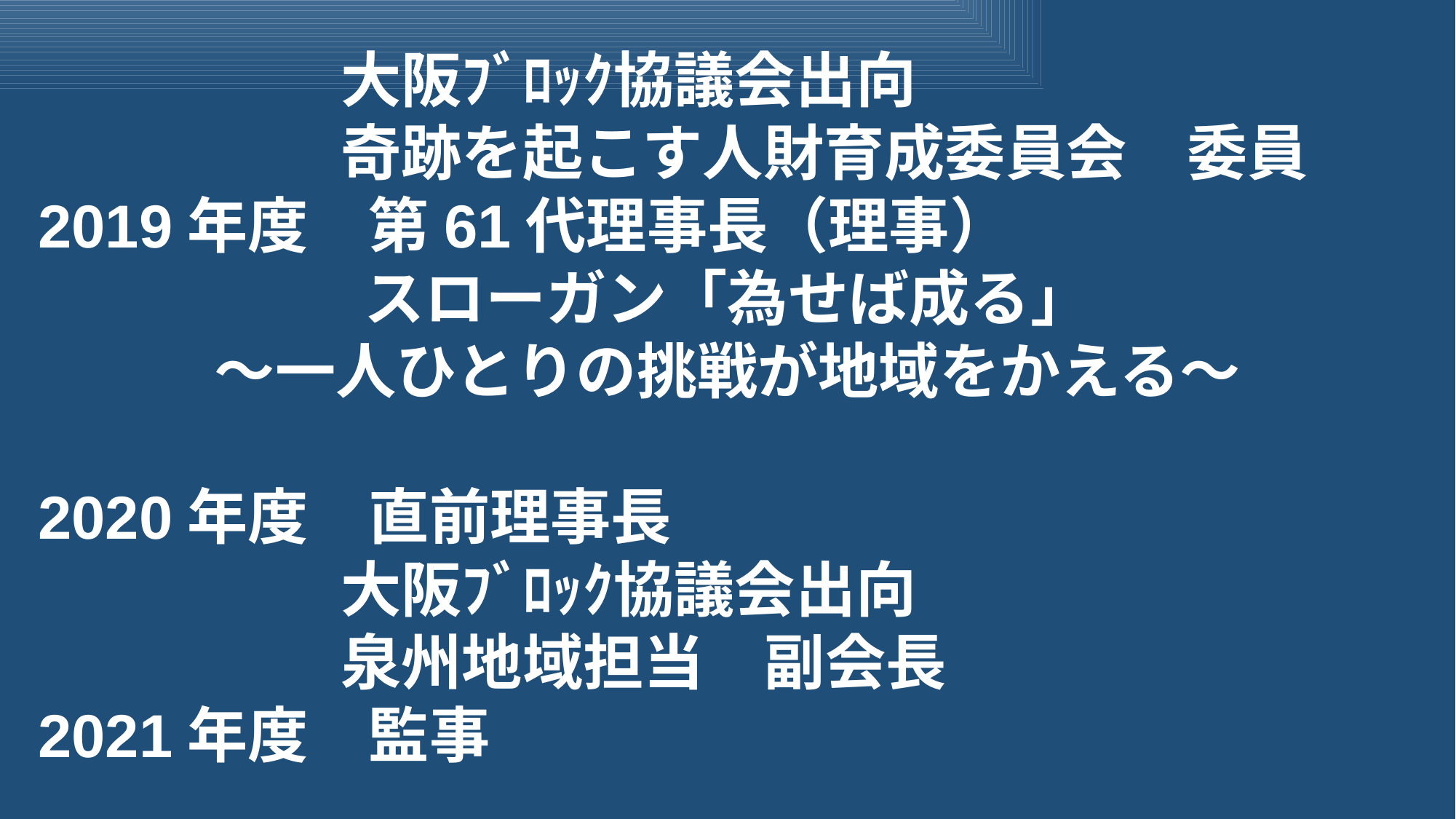

大阪ﾌﾞﾛｯｸ協議会出向
　　　　　奇跡を起こす人財育成委員会　委員
2019年度　第61代理事長（理事）
スローガン「為せば成る」
～一人ひとりの挑戦が地域をかえる～

2020年度　直前理事長
　　　　　大阪ﾌﾞﾛｯｸ協議会出向
　　　　　泉州地域担当　副会長
2021年度　監事